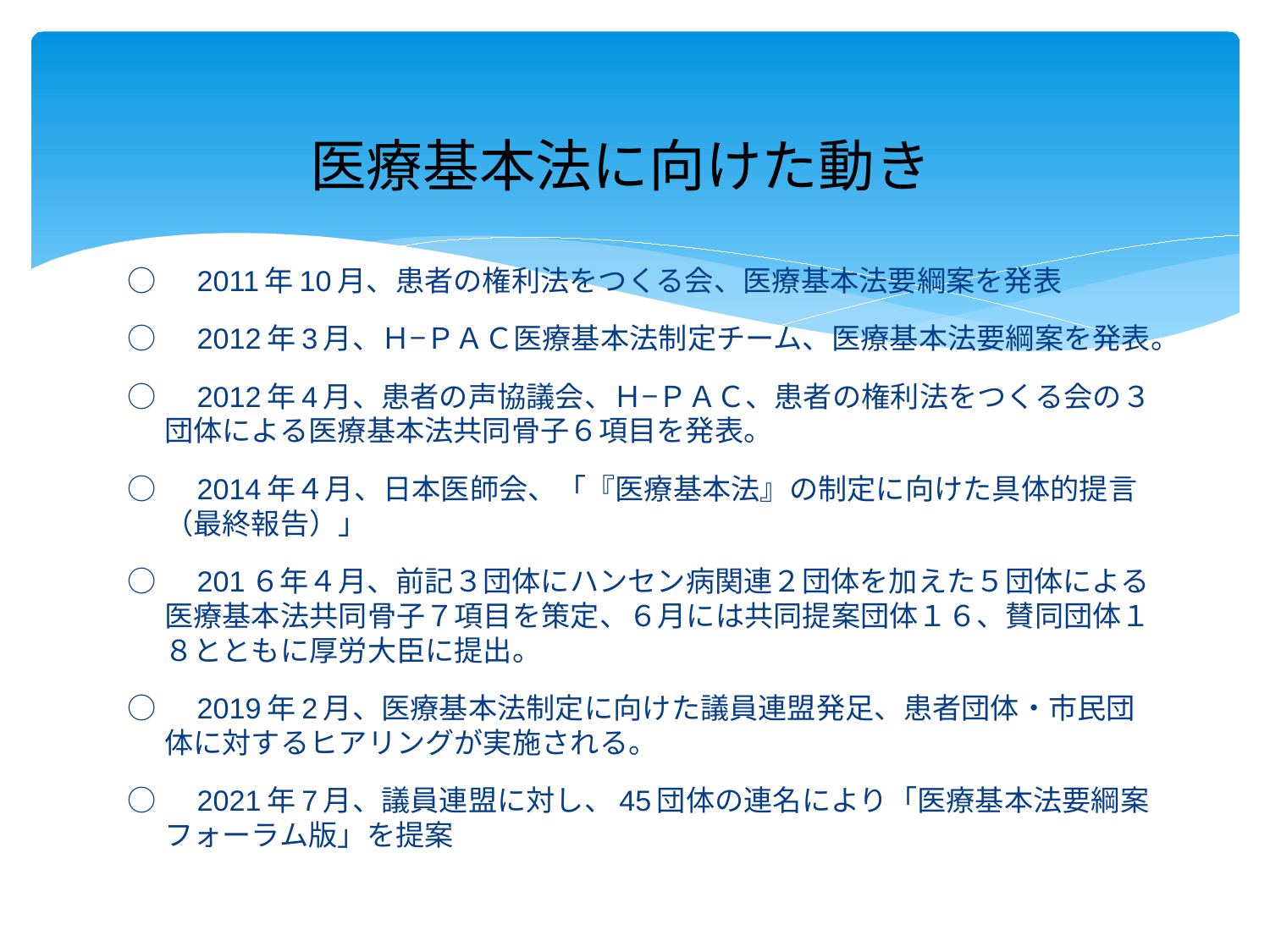

# 医療基本法に向けた動き
○　2011年10月、患者の権利法をつくる会、医療基本法要綱案を発表
○　2012年3月、Ｈ−ＰＡＣ医療基本法制定チーム、医療基本法要綱案を発表。
○　2012年4月、患者の声協議会、Ｈ−ＰＡＣ、患者の権利法をつくる会の３団体による医療基本法共同骨子６項目を発表。
○　2014年４月、日本医師会、「『医療基本法』の制定に向けた具体的提言（最終報告）」
○　201６年４月、前記３団体にハンセン病関連２団体を加えた５団体による医療基本法共同骨子７項目を策定、６月には共同提案団体１６、賛同団体１８とともに厚労大臣に提出。
○　2019年2月、医療基本法制定に向けた議員連盟発足、患者団体・市民団体に対するヒアリングが実施される。
○　2021年7月、議員連盟に対し、45団体の連名により「医療基本法要綱案フォーラム版」を提案